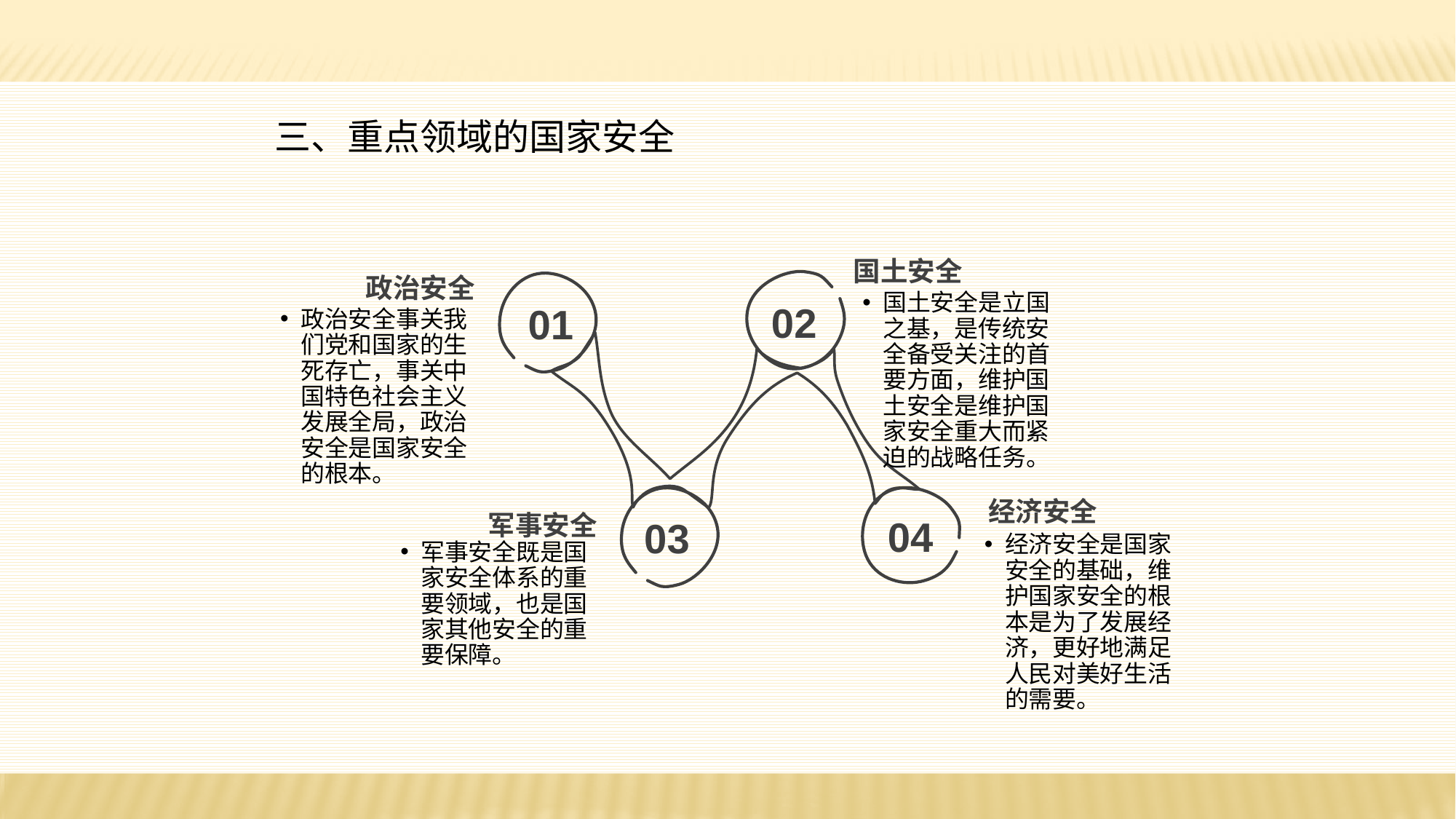

三、重点领域的国家安全
国土安全
国土安全是立国之基，是传统安全备受关注的首要方面，维护国土安全是维护国家安全重大而紧迫的战略任务。
 政治安全
政治安全事关我们党和国家的生死存亡，事关中国特色社会主义发展全局，政治安全是国家安全的根本。

02
01

04
03
 经济安全
经济安全是国家安全的基础，维护国家安全的根本是为了发展经济，更好地满足人民对美好生活的需要。
 军事安全
军事安全既是国家安全体系的重要领域，也是国家其他安全的重要保障。